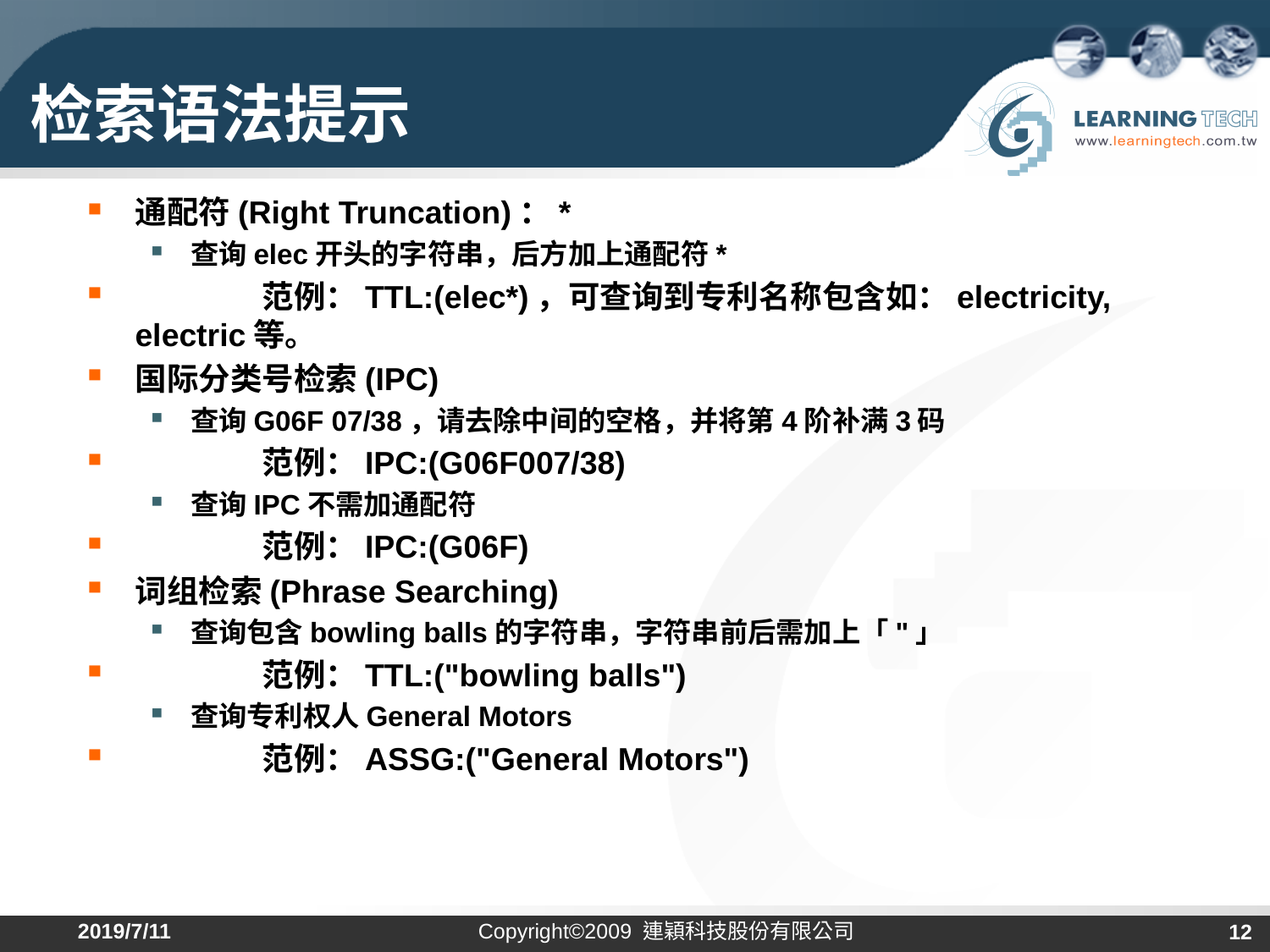

# 检索语法提示
通配符(Right Truncation)：*
查询elec开头的字符串，后方加上通配符*
	范例：TTL:(elec*)，可查询到专利名称包含如：electricity, electric等。
国际分类号检索(IPC)
查询G06F 07/38，请去除中间的空格，并将第4阶补满3码
	范例：IPC:(G06F007/38)
查询IPC不需加通配符
	范例：IPC:(G06F)
词组检索(Phrase Searching)
查询包含bowling balls的字符串，字符串前后需加上「"」
	范例：TTL:("bowling balls")
查询专利权人General Motors
	范例：ASSG:("General Motors")

2019/7/11
Copyright©2009 連穎科技股份有限公司
12